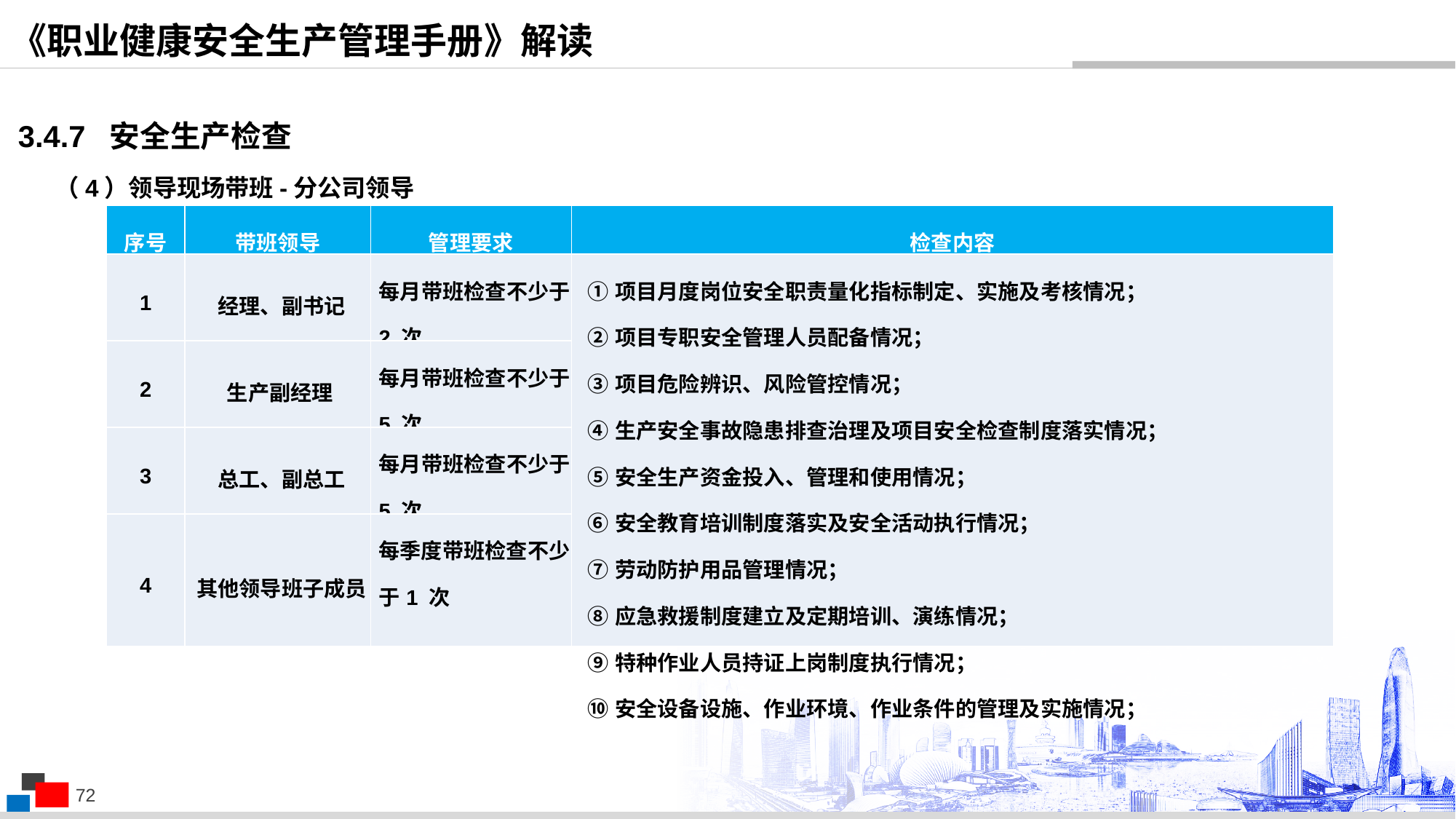

《职业健康安全生产管理手册》解读
3.4.7  安全生产检查
（4）领导现场带班-分公司领导
| 序号 | 带班领导 | 管理要求 | 检查内容 |
| --- | --- | --- | --- |
| 1 | 经理、副书记 | 每月带班检查不少于 2 次 | ①项目月度岗位安全职责量化指标制定、实施及考核情况； ②项目专职安全管理人员配备情况； ③项目危险辨识、风险管控情况； ④生产安全事故隐患排查治理及项目安全检查制度落实情况； ⑤安全生产资金投入、管理和使用情况； ⑥安全教育培训制度落实及安全活动执行情况； ⑦劳动防护用品管理情况； ⑧应急救援制度建立及定期培训、演练情况； ⑨特种作业人员持证上岗制度执行情况； ⑩安全设备设施、作业环境、作业条件的管理及实施情况； |
| 2 | 生产副经理 | 每月带班检查不少于 5 次 |  |
| 3 | 总工、副总工 | 每月带班检查不少于 5 次 |  |
| 4 | 其他领导班子成员 | 每季度带班检查不少于1 次 |  |